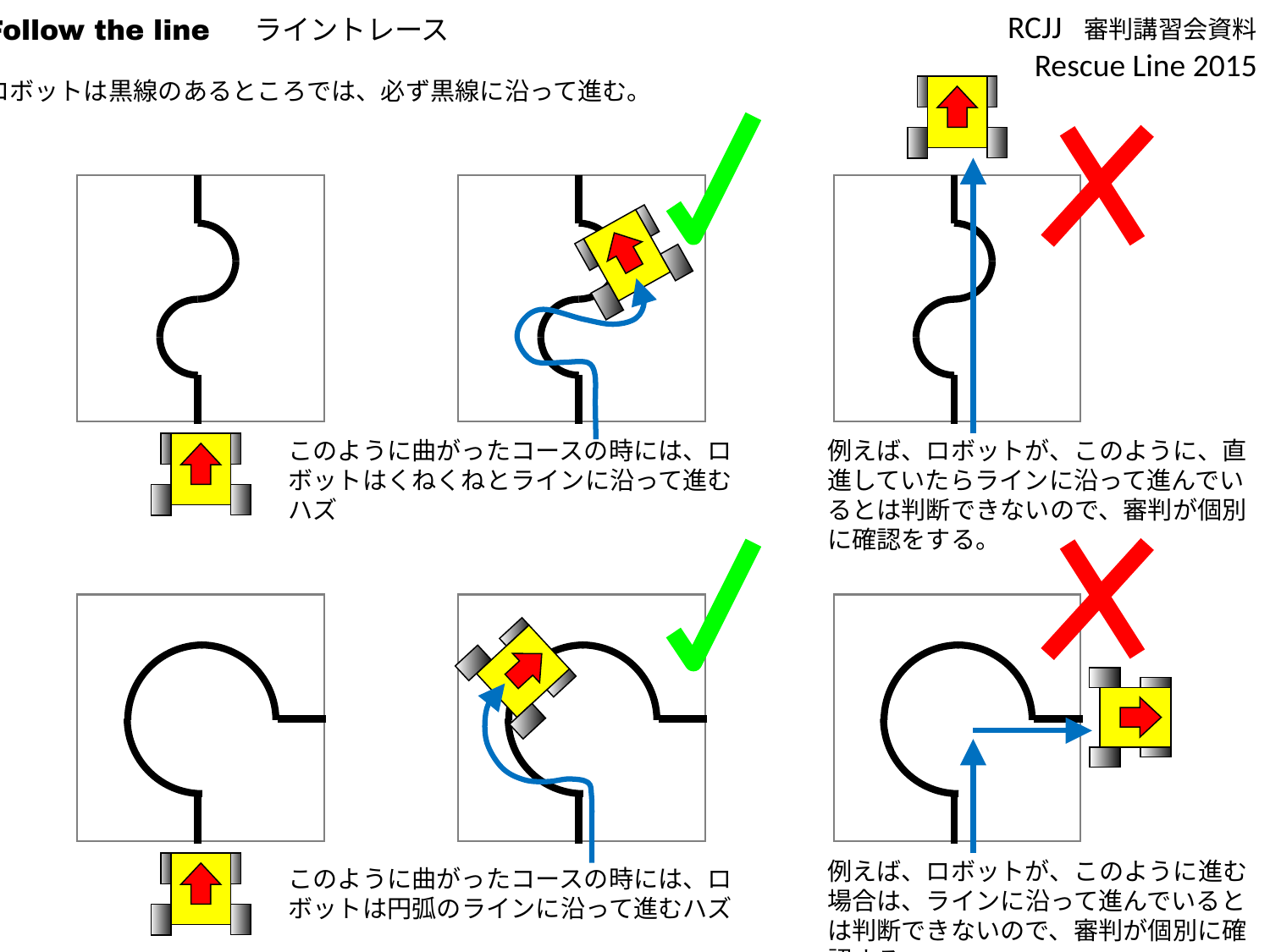

Follow the line 　ライントレース

ロボットは黒線のあるところでは、必ず黒線に沿って進む。

このように曲がったコースの時には、ロボットはくねくねとラインに沿って進むハズ
例えば、ロボットが、このように、直進していたらラインに沿って進んでいるとは判断できないので、審判が個別に確認をする。

例えば、ロボットが、このように進む場合は、ラインに沿って進んでいるとは判断できないので、審判が個別に確認する。
このように曲がったコースの時には、ロボットは円弧のラインに沿って進むハズ